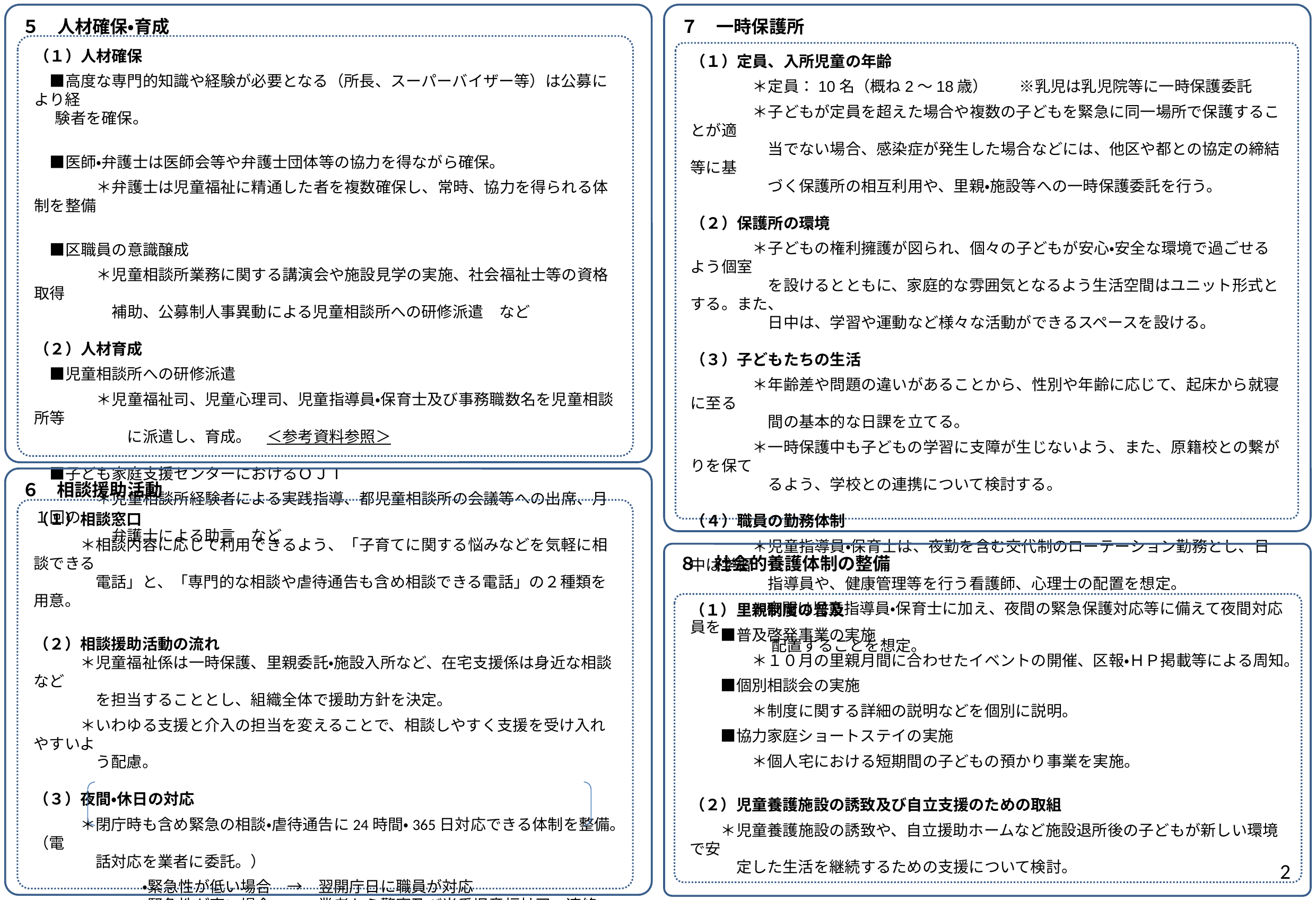

５　人材確保・育成

７　一時保護所

（１）人材確保
　■高度な専門的知識や経験が必要となる（所長、スーパーバイザー等）は公募により経
     験者を確保。

　■医師・弁護士は医師会等や弁護士団体等の協力を得ながら確保。
　　　　＊弁護士は児童福祉に精通した者を複数確保し、常時、協力を得られる体制を整備

　■区職員の意識醸成
　　　　＊児童相談所業務に関する講演会や施設見学の実施、社会福祉士等の資格取得
　　　　　補助、公募制人事異動による児童相談所への研修派遣　など

（２）人材育成
　■児童相談所への研修派遣
　　　　＊児童福祉司、児童心理司、児童指導員・保育士及び事務職数名を児童相談所等
　　　　　　に派遣し、育成。　＜参考資料参照＞

　■子ども家庭支援センターにおけるＯＪＴ
　　　　＊児童相談所経験者による実践指導、都児童相談所の会議等への出席、月１回の
　　　　　弁護士による助言　など
（１）定員、入所児童の年齢
　　　　＊定員：10名（概ね2～18歳）　　※乳児は乳児院等に一時保護委託
　　　　＊子どもが定員を超えた場合や複数の子どもを緊急に同一場所で保護することが適
　　　　　当でない場合、感染症が発生した場合などには、他区や都との協定の締結等に基
　　　　　づく保護所の相互利用や、里親・施設等への一時保護委託を行う。

（２）保護所の環境
　　　　＊子どもの権利擁護が図られ、個々の子どもが安心・安全な環境で過ごせるよう個室
　　　　　を設けるとともに、家庭的な雰囲気となるよう生活空間はユニット形式とする。また、
　　　　　日中は、学習や運動など様々な活動ができるスペースを設ける。

（３）子どもたちの生活
　　　　＊年齢差や問題の違いがあることから、性別や年齢に応じて、起床から就寝に至る
　　　　　間の基本的な日課を立てる。
　　　　＊一時保護中も子どもの学習に支障が生じないよう、また、原籍校との繋がりを保て
　　　　　るよう、学校との連携について検討する。

（４）職員の勤務体制
　　　　＊児童指導員・保育士は、夜勤を含む交代制のローテーション勤務とし、日中は学習
　　　　　指導員や、健康管理等を行う看護師、心理士の配置を想定。
 　　　  ＊夜間は児童指導員・保育士に加え、夜間の緊急保護対応等に備えて夜間対応員を
　　　　 　配置することを想定。
６　相談援助活動

（１）相談窓口
　　　＊相談内容に応じて利用できるよう、「子育てに関する悩みなどを気軽に相談できる
　　　　電話」と、「専門的な相談や虐待通告も含め相談できる電話」の２種類を用意。

（２）相談援助活動の流れ
　　　＊児童福祉係は一時保護、里親委託・施設入所など、在宅支援係は身近な相談など
　　　　を担当することとし、組織全体で援助方針を決定。
　　　＊いわゆる支援と介入の担当を変えることで、相談しやすく支援を受け入れやすいよ
　　　　う配慮。

（３）夜間・休日の対応
　　　＊閉庁時も含め緊急の相談・虐待通告に24時間・365日対応できる体制を整備。（電
　　　　話対応を業者に委託。）
　　　　　　　・緊急性が低い場合　→　翌開庁日に職員が対応
　　　　　　　・緊急性が高い場合　→　業者から警察及び当番児童福祉司へ連絡・対応

　　　＊連休など翌開庁日までに日数が空く場合、一時保護所において相談内容を確認す
　　　　　るなどの対応を検討。
８　社会的養護体制の整備

（１）里親制度の普及
　　■普及啓発事業の実施
　　　　＊１０月の里親月間に合わせたイベントの開催、区報・ＨＰ掲載等による周知。
　　■個別相談会の実施
　　　　＊制度に関する詳細の説明などを個別に説明。
　　■協力家庭ショートステイの実施
　　　　＊個人宅における短期間の子どもの預かり事業を実施。

（２）児童養護施設の誘致及び自立支援のための取組
　　＊児童養護施設の誘致や、自立援助ホームなど施設退所後の子どもが新しい環境で安
　　　定した生活を継続するための支援について検討。

2